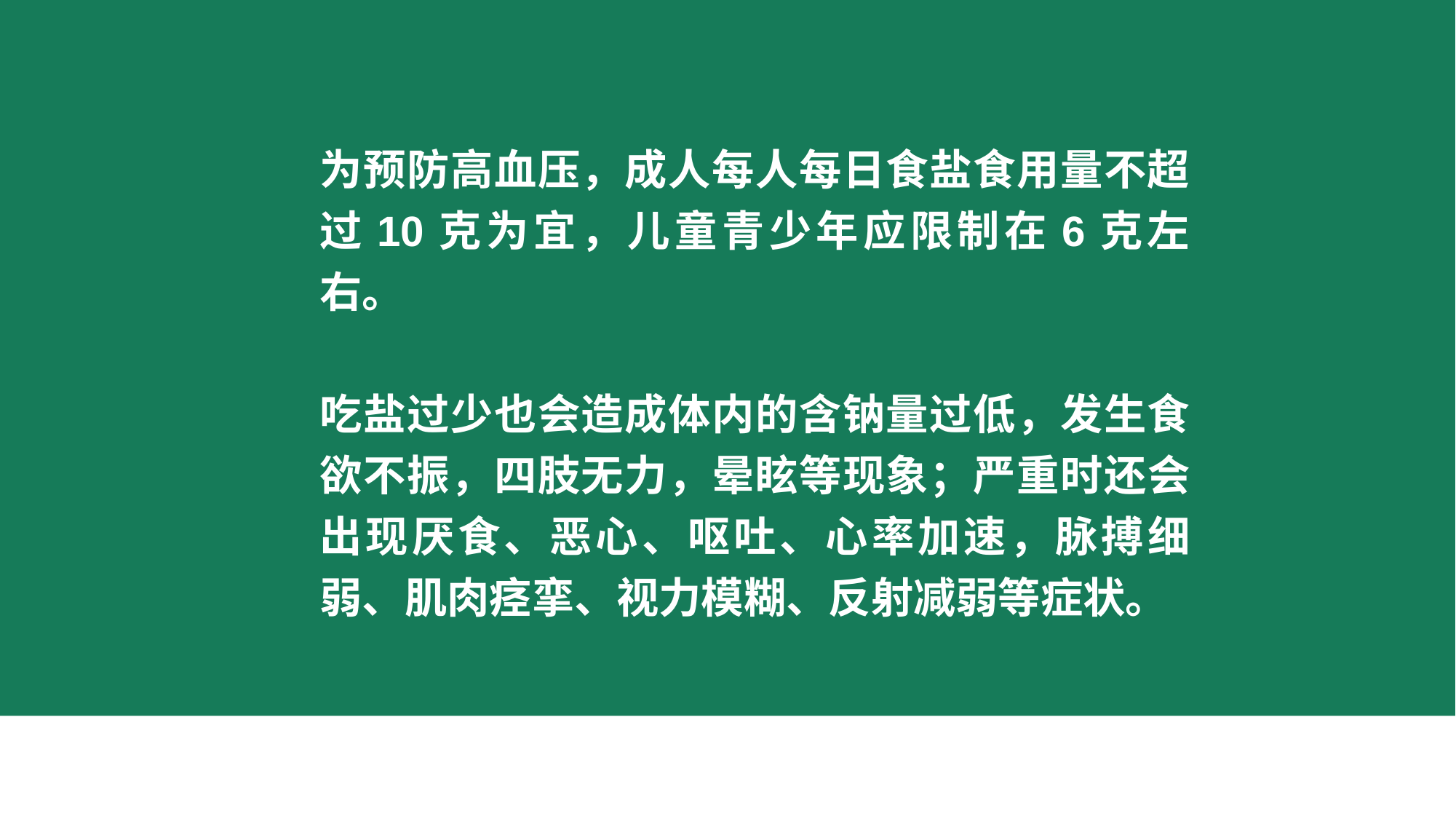

为预防高血压，成人每人每日食盐食用量不超过10克为宜，儿童青少年应限制在6克左右。

吃盐过少也会造成体内的含钠量过低，发生食欲不振，四肢无力，晕眩等现象；严重时还会出现厌食、恶心、呕吐、心率加速，脉搏细弱、肌肉痉挛、视力模糊、反射减弱等症状。